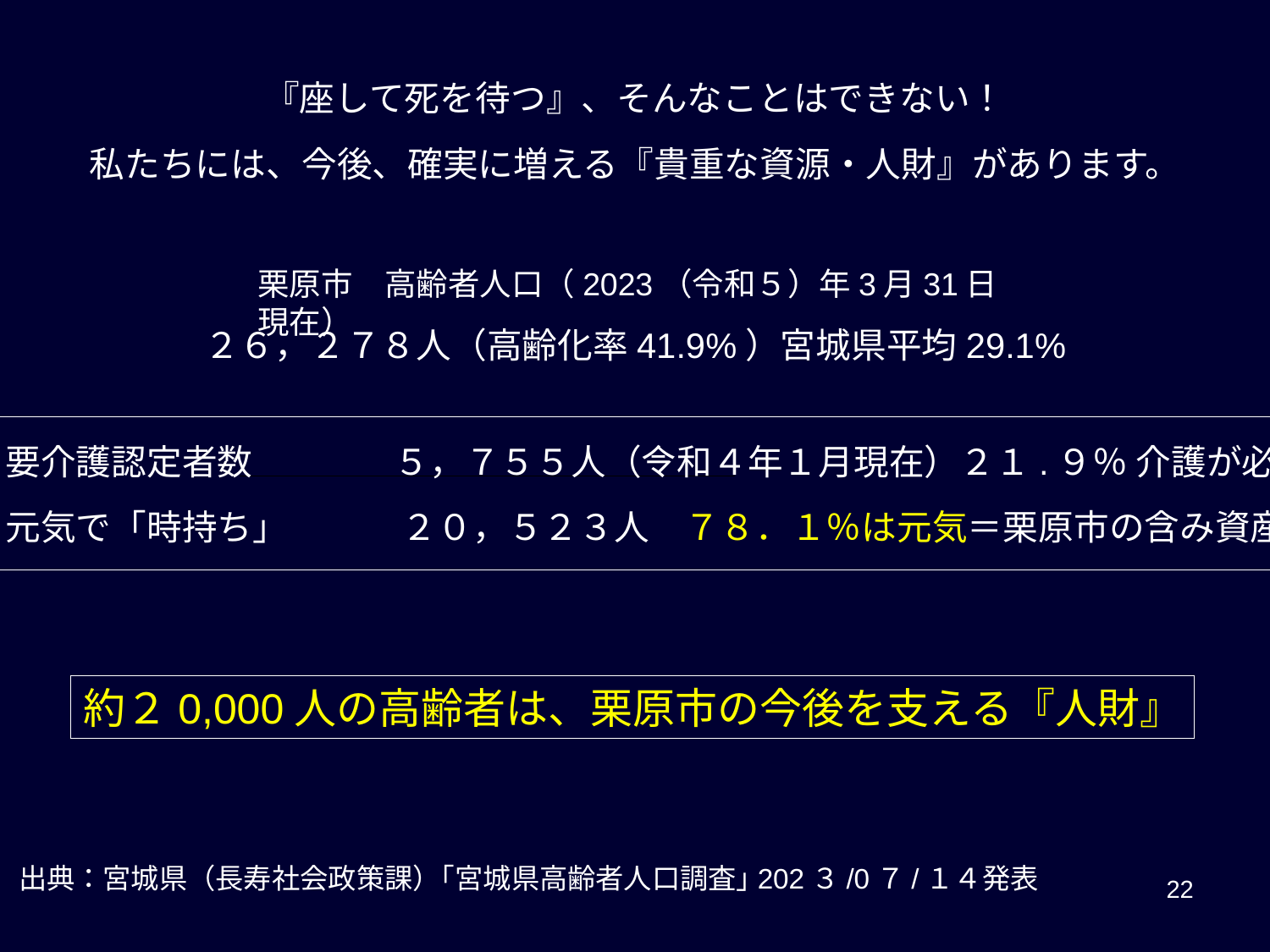

『座して死を待つ』、そんなことはできない！

私たちには、今後、確実に増える『貴重な資源・人財』があります。
栗原市　高齢者人口（2023（令和５）年3月31日現在）
２６，２７８人（高齢化率41.9%）宮城県平均29.1%

◇要介護認定者数　　　　５，７５５人（令和４年１月現在）２１.９％ 介護が必要

◇元気で「時持ち」　　　 ２０，５２３人　７８．１％は元気＝栗原市の含み資産

約２0,000人の高齢者は、栗原市の今後を支える『人財』
出典：宮城県（長寿社会政策課）｢宮城県高齢者人口調査｣202３/0７/１４発表
22